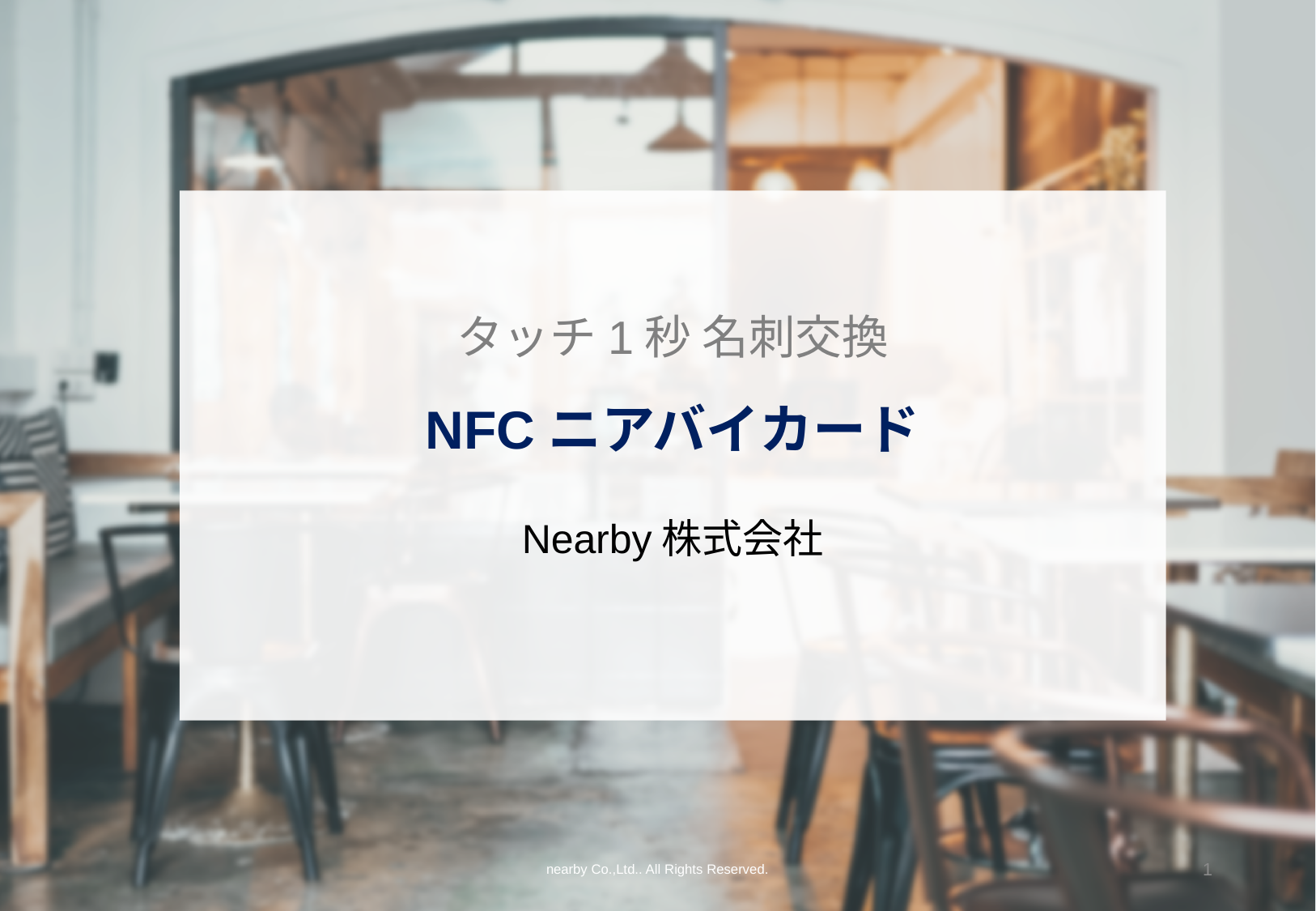

# タッチ1秒 名刺交換 NFCニアバイカード
Nearby株式会社
nearby Co.,Ltd.. All Rights Reserved.
1